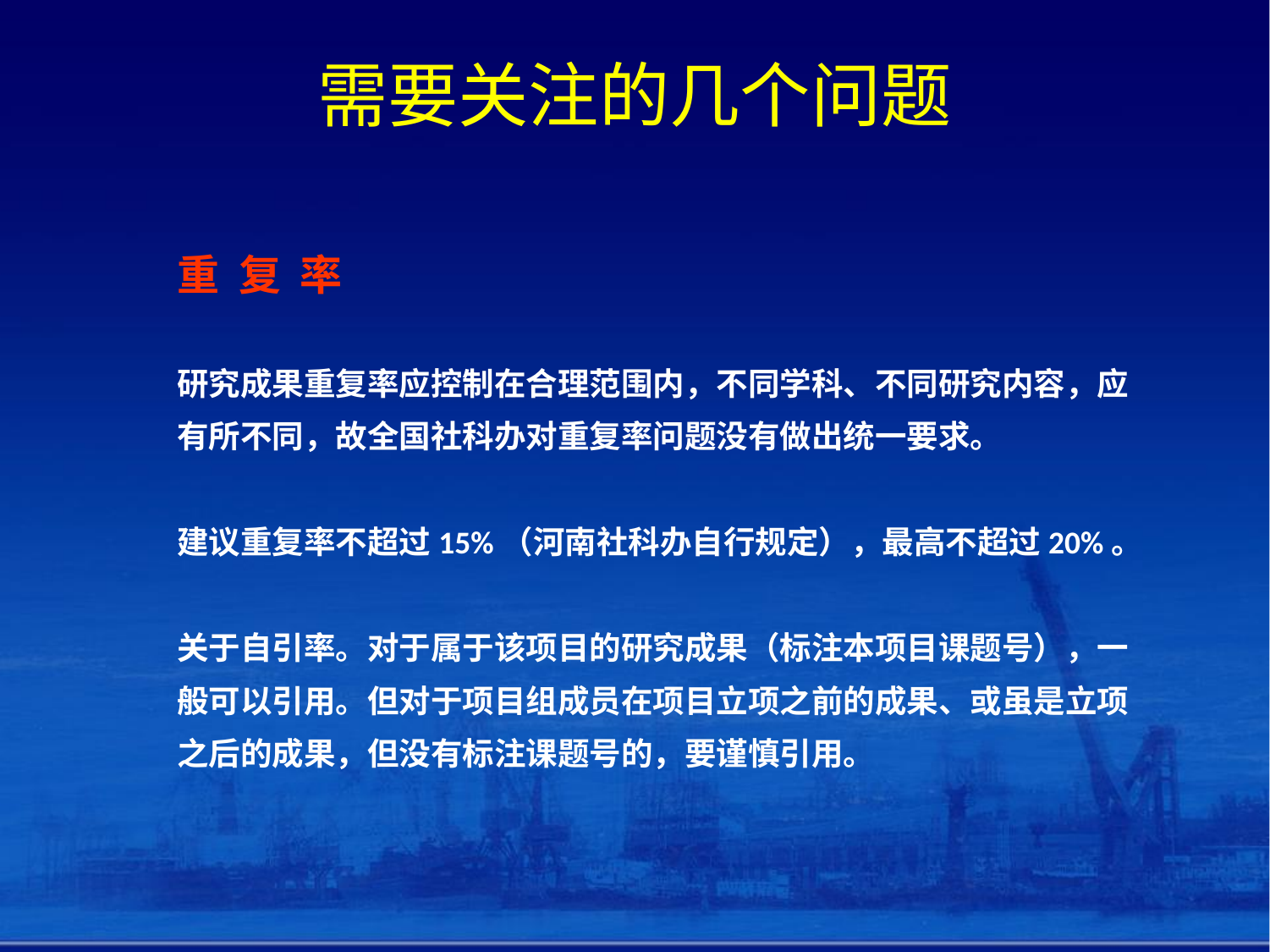

# 需要关注的几个问题
重  复  率

研究成果重复率应控制在合理范围内，不同学科、不同研究内容，应有所不同，故全国社科办对重复率问题没有做出统一要求。

建议重复率不超过15%（河南社科办自行规定），最高不超过20%。

关于自引率。对于属于该项目的研究成果（标注本项目课题号），一般可以引用。但对于项目组成员在项目立项之前的成果、或虽是立项之后的成果，但没有标注课题号的，要谨慎引用。